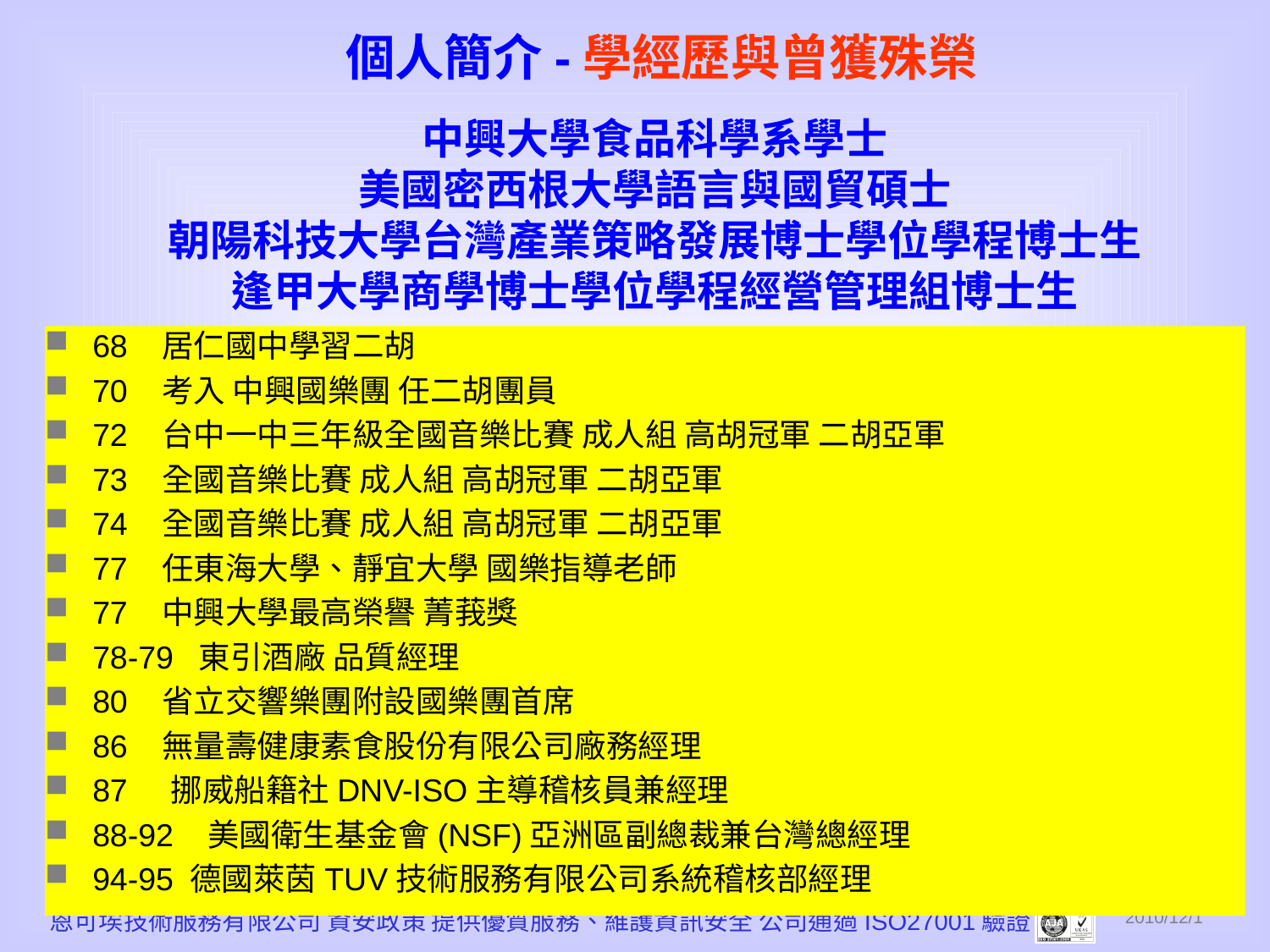

# 個人簡介-學經歷與曾獲殊榮
中興大學食品科學系學士
美國密西根大學語言與國貿碩士
朝陽科技大學台灣產業策略發展博士學位學程博士生
逢甲大學商學博士學位學程經營管理組博士生
68   居仁國中學習二胡
70   考入 中興國樂團 任二胡團員
72   台中一中三年級全國音樂比賽 成人組 高胡冠軍 二胡亞軍
73   全國音樂比賽 成人組 高胡冠軍 二胡亞軍
74   全國音樂比賽 成人組 高胡冠軍 二胡亞軍
77   任東海大學、靜宜大學 國樂指導老師
77   中興大學最高榮譽 菁莪獎
78-79  東引酒廠 品質經理
80   省立交響樂團附設國樂團首席
86   無量壽健康素食股份有限公司廠務經理
87    挪威船籍社DNV-ISO主導稽核員兼經理
88-92   美國衛生基金會(NSF)亞洲區副總裁兼台灣總經理
94-95 德國萊茵TUV技術服務有限公司系統稽核部經理
3
恩可埃技術服務有限公司 資安政策 提供優質服務、維護資訊安全 公司通過ISO27001驗證
2010/12/1